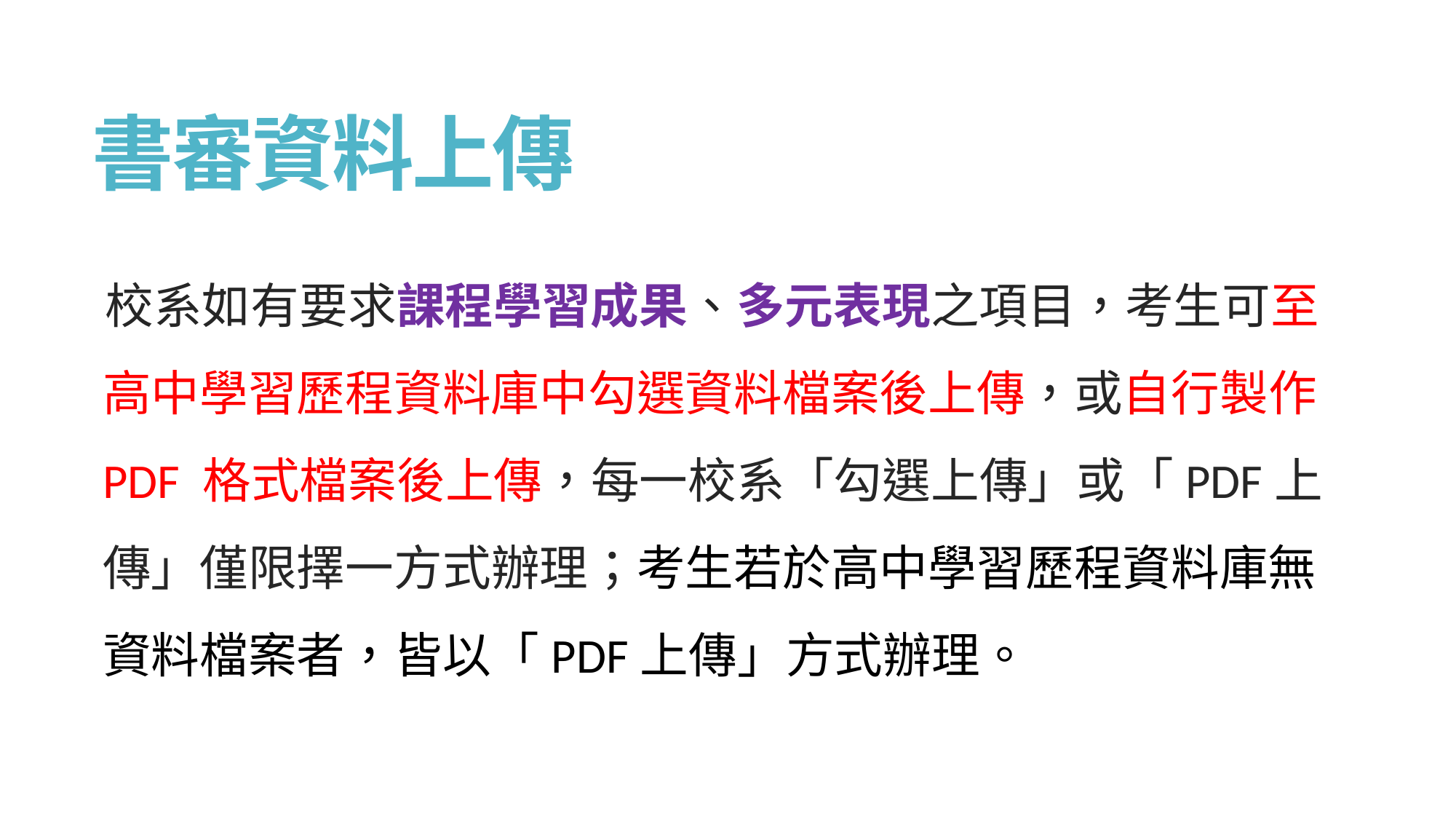

# 書審資料上傳
校系如有要求課程學習成果、多元表現之項目，考生可至高中學習歷程資料庫中勾選資料檔案後上傳，或自行製作PDF 格式檔案後上傳，每一校系「勾選上傳」或「PDF上傳」僅限擇一方式辦理；考生若於高中學習歷程資料庫無資料檔案者，皆以「PDF上傳」方式辦理。